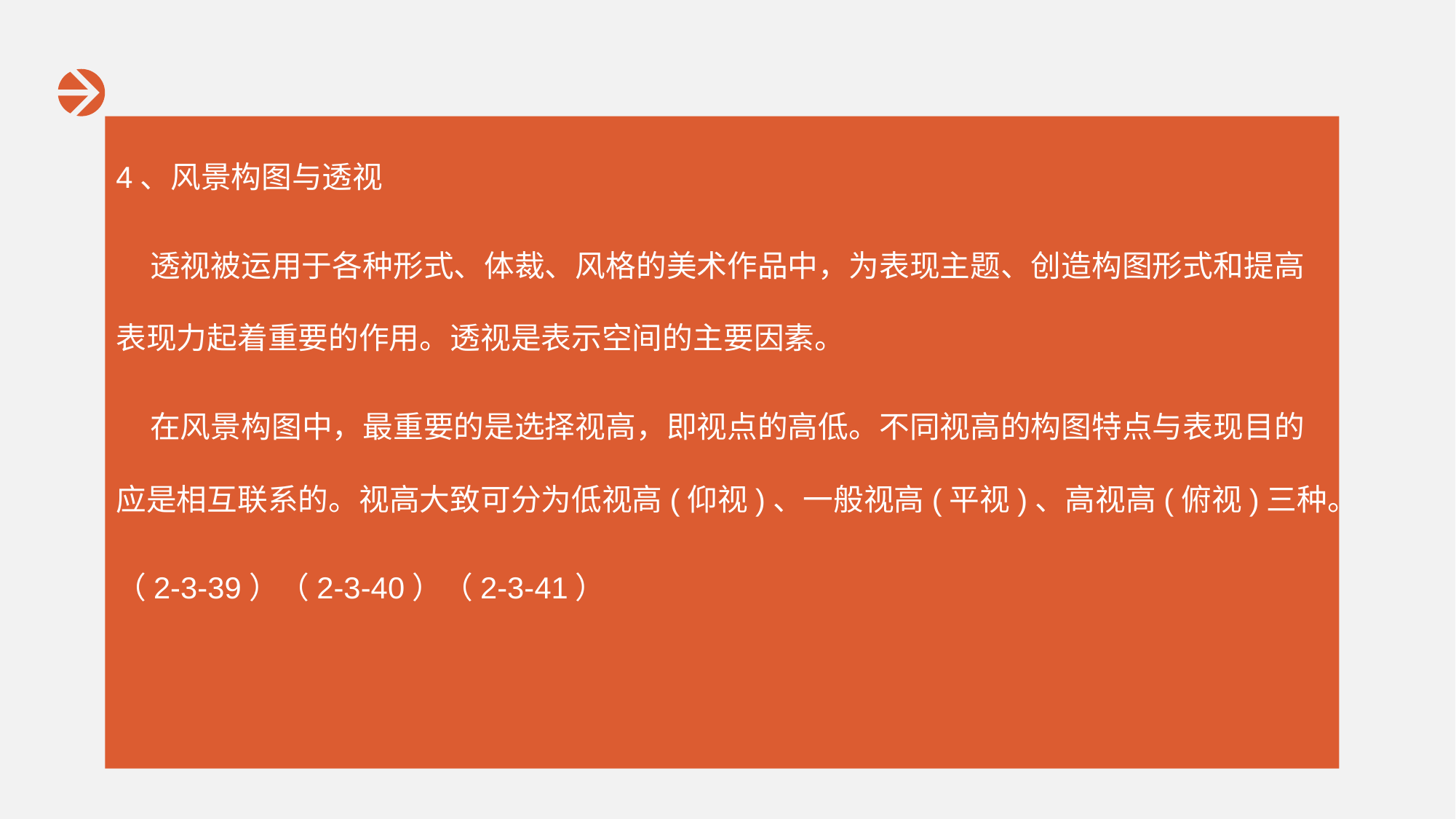

4、风景构图与透视
    透视被运用于各种形式、体裁、风格的美术作品中，为表现主题、创造构图形式和提高表现力起着重要的作用。透视是表示空间的主要因素。
    在风景构图中，最重要的是选择视高，即视点的高低。不同视高的构图特点与表现目的应是相互联系的。视高大致可分为低视高(仰视)、一般视高(平视)、高视高(俯视)三种。
（2-3-39）（2-3-40）（2-3-41）